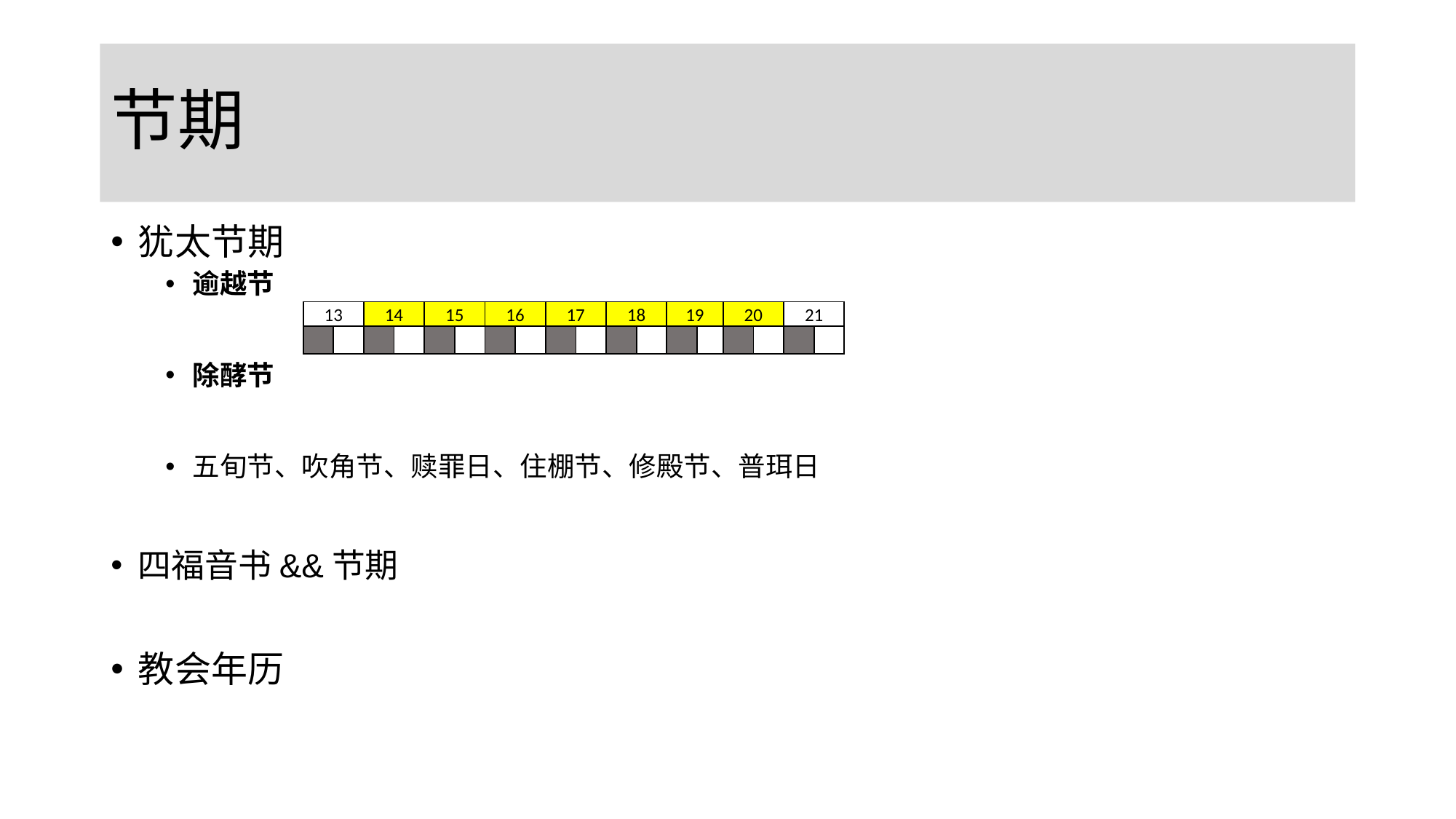

# 节期
犹太节期
逾越节

除酵节

五旬节、吹角节、赎罪日、住棚节、修殿节、普珥日

四福音书&&节期

教会年历

| 13 |  | 14 |  | 15 |  | 16 |  | 17 |  | 18 |  | 19 |  | 20 |  | 21 |  |
| --- | --- | --- | --- | --- | --- | --- | --- | --- | --- | --- | --- | --- | --- | --- | --- | --- | --- |
|  |  |  |  |  |  |  |  |  |  |  |  |  |  |  |  |  |  |